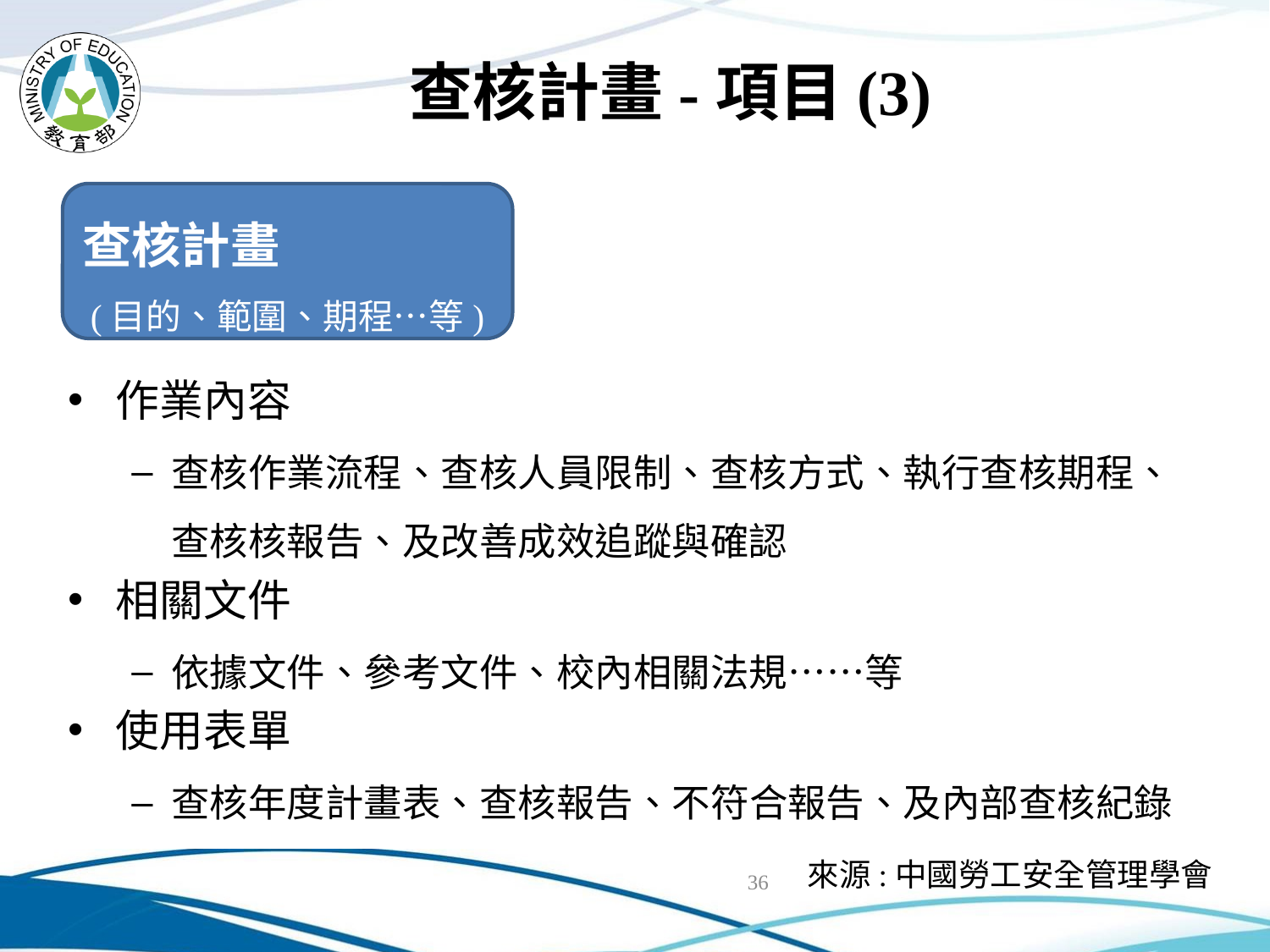

# 查核計畫-項目(3)
查核計畫
(目的、範圍、期程…等)
作業內容
查核作業流程、查核人員限制、查核方式、執行查核期程、查核核報告、及改善成效追蹤與確認
相關文件
依據文件、參考文件、校內相關法規……等
使用表單
查核年度計畫表、查核報告、不符合報告、及內部查核紀錄

來源:中國勞工安全管理學會
36